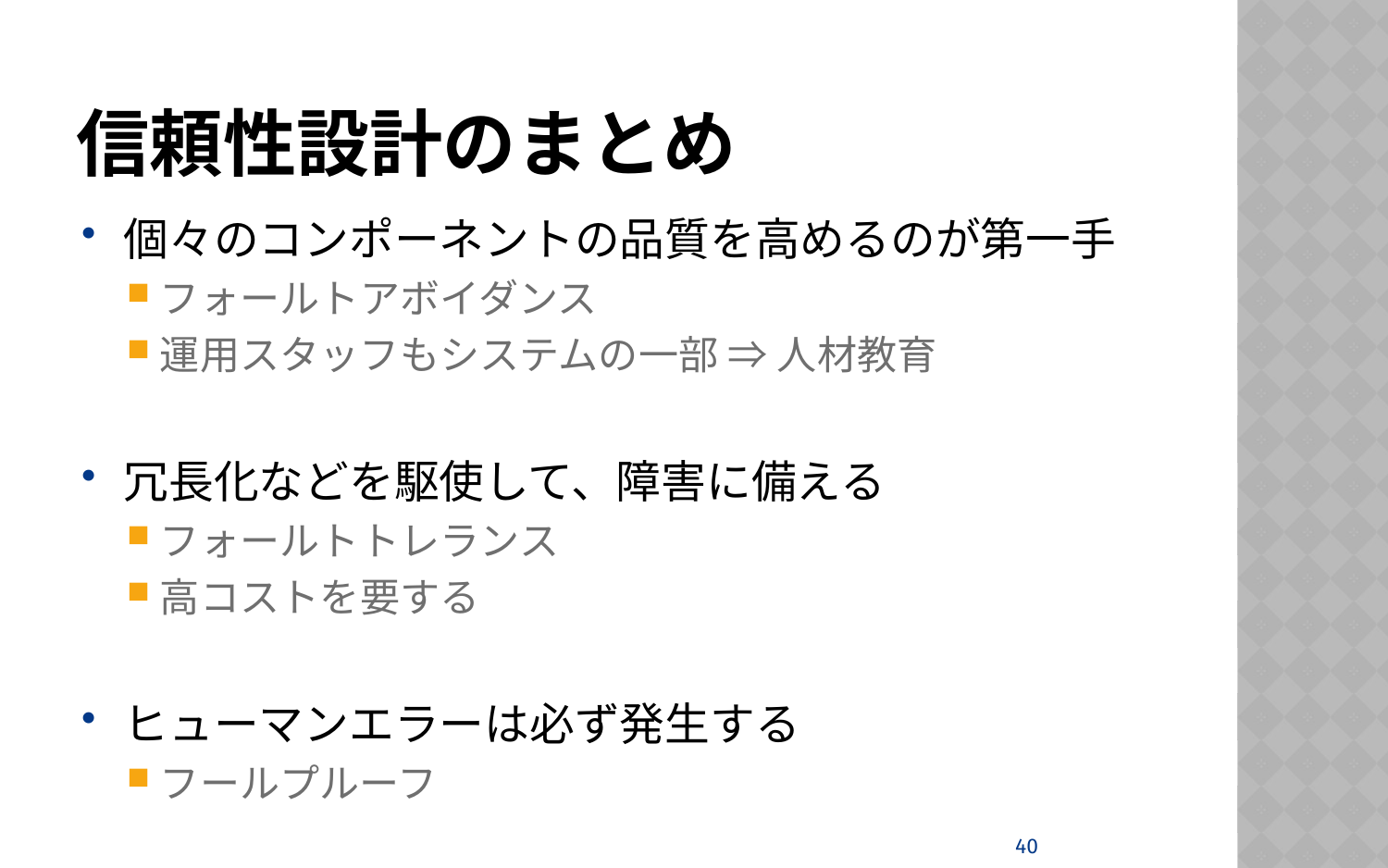

# 信頼性設計のまとめ
個々のコンポーネントの品質を高めるのが第一手
フォールトアボイダンス
運用スタッフもシステムの一部 ⇒ 人材教育

冗長化などを駆使して、障害に備える
フォールトトレランス
高コストを要する

ヒューマンエラーは必ず発生する
フールプルーフ
40